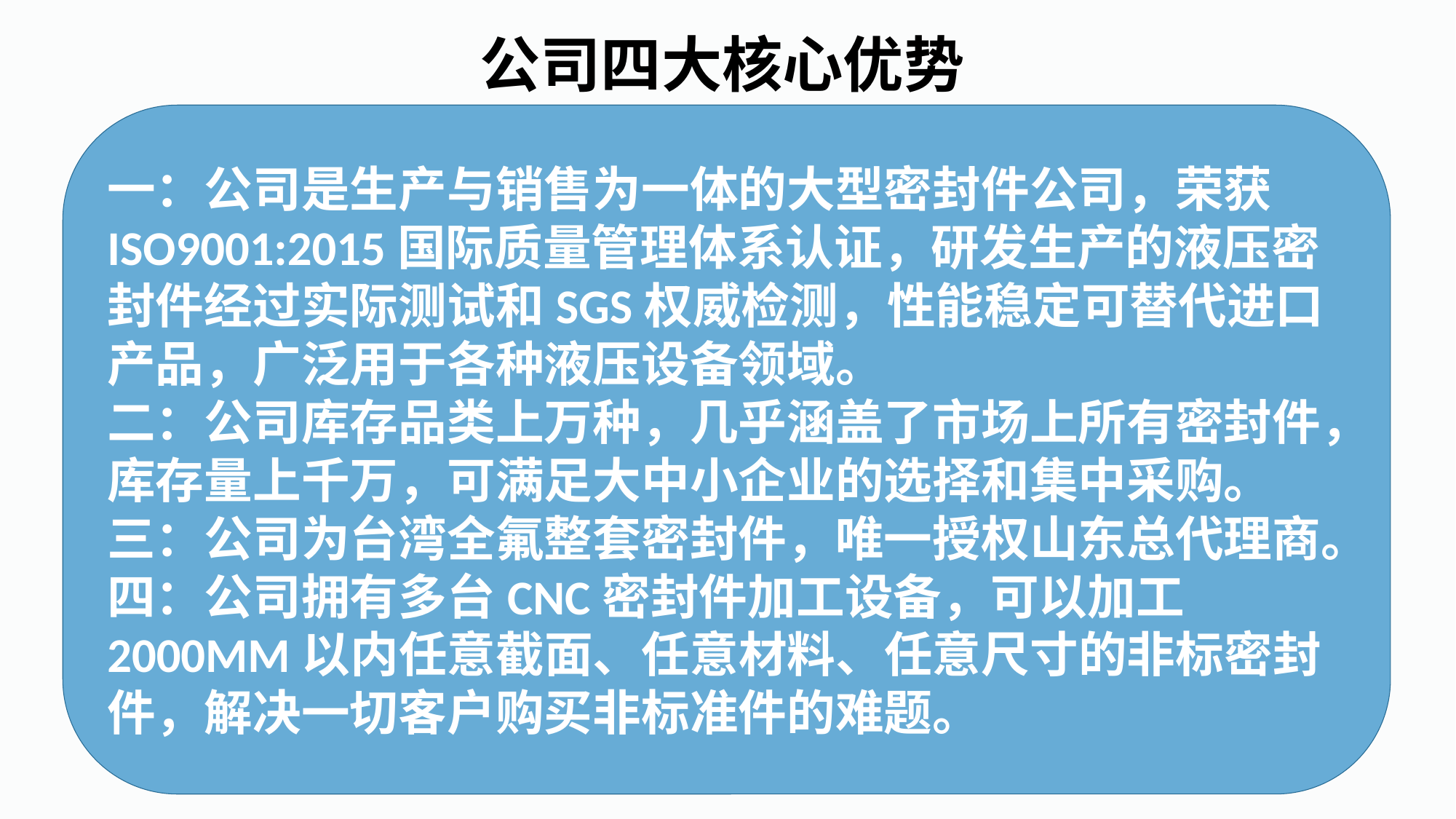

公司四大核心优势
一：公司是生产与销售为一体的大型密封件公司，荣获ISO9001:2015国际质量管理体系认证，研发生产的液压密封件经过实际测试和SGS权威检测，性能稳定可替代进口产品，广泛用于各种液压设备领域。
二：公司库存品类上万种，几乎涵盖了市场上所有密封件，库存量上千万，可满足大中小企业的选择和集中采购。三：公司为台湾全氟整套密封件，唯一授权山东总代理商。四：公司拥有多台CNC密封件加工设备，可以加工2000MM以内任意截面、任意材料、任意尺寸的非标密封件，解决一切客户购买非标准件的难题。